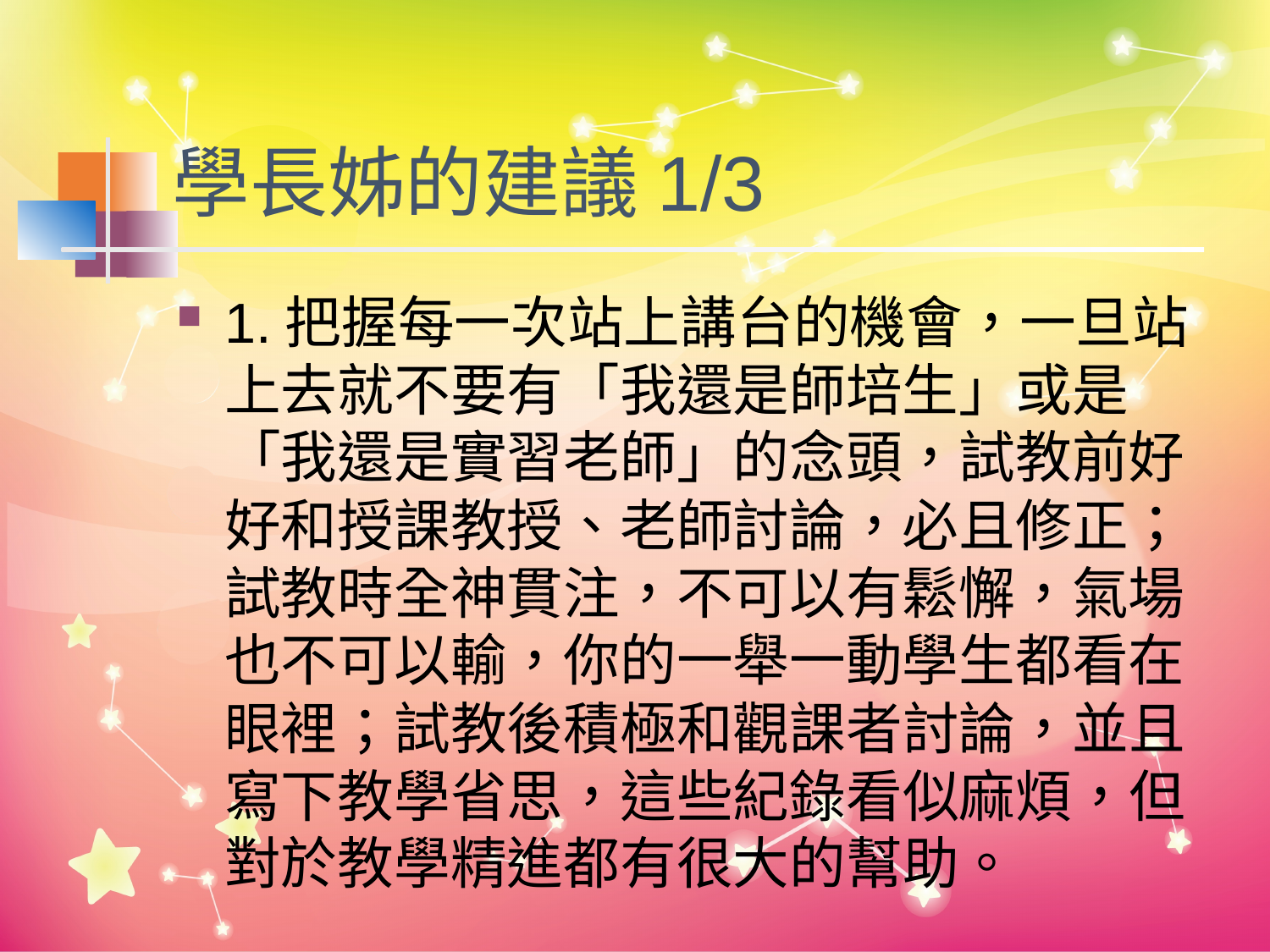

# 學長姊的建議1/3
1.把握每一次站上講台的機會，一旦站上去就不要有「我還是師培生」或是「我還是實習老師」的念頭，試教前好好和授課教授、老師討論，必且修正；試教時全神貫注，不可以有鬆懈，氣場也不可以輸，你的一舉一動學生都看在眼裡；試教後積極和觀課者討論，並且寫下教學省思，這些紀錄看似麻煩，但對於教學精進都有很大的幫助。